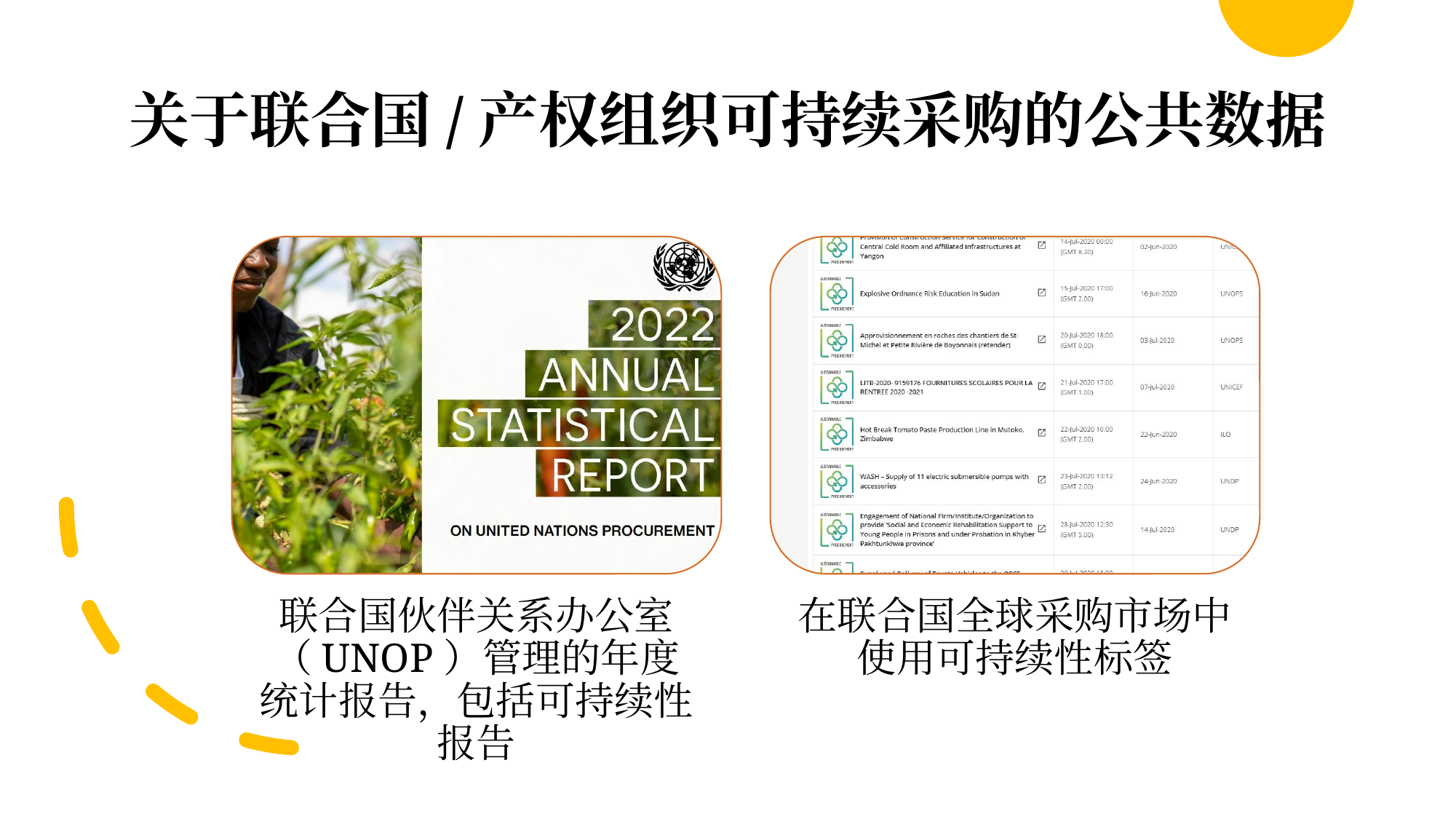

# 关于联合国/产权组织可持续采购的公共数据

联合国伙伴关系办公室（UNOP）管理的年度统计报告，包括可持续性报告
在联合国全球采购市场中使用可持续性标签